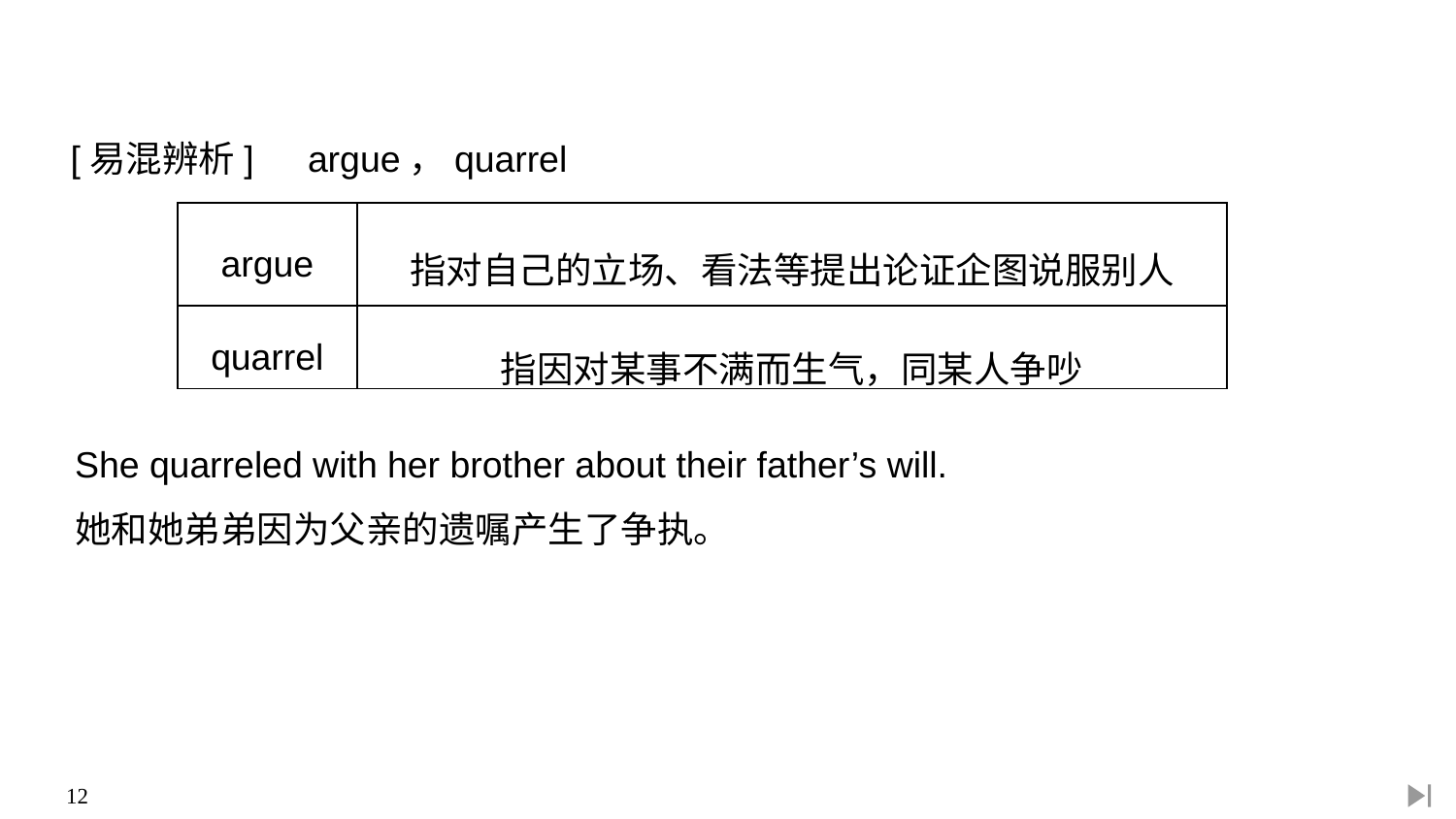

[易混辨析]　argue，quarrel
| argue | 指对自己的立场、看法等提出论证企图说服别人 |
| --- | --- |
| quarrel | 指因对某事不满而生气，同某人争吵 |
She quarreled with her brother about their father’s will.
她和她弟弟因为父亲的遗嘱产生了争执。